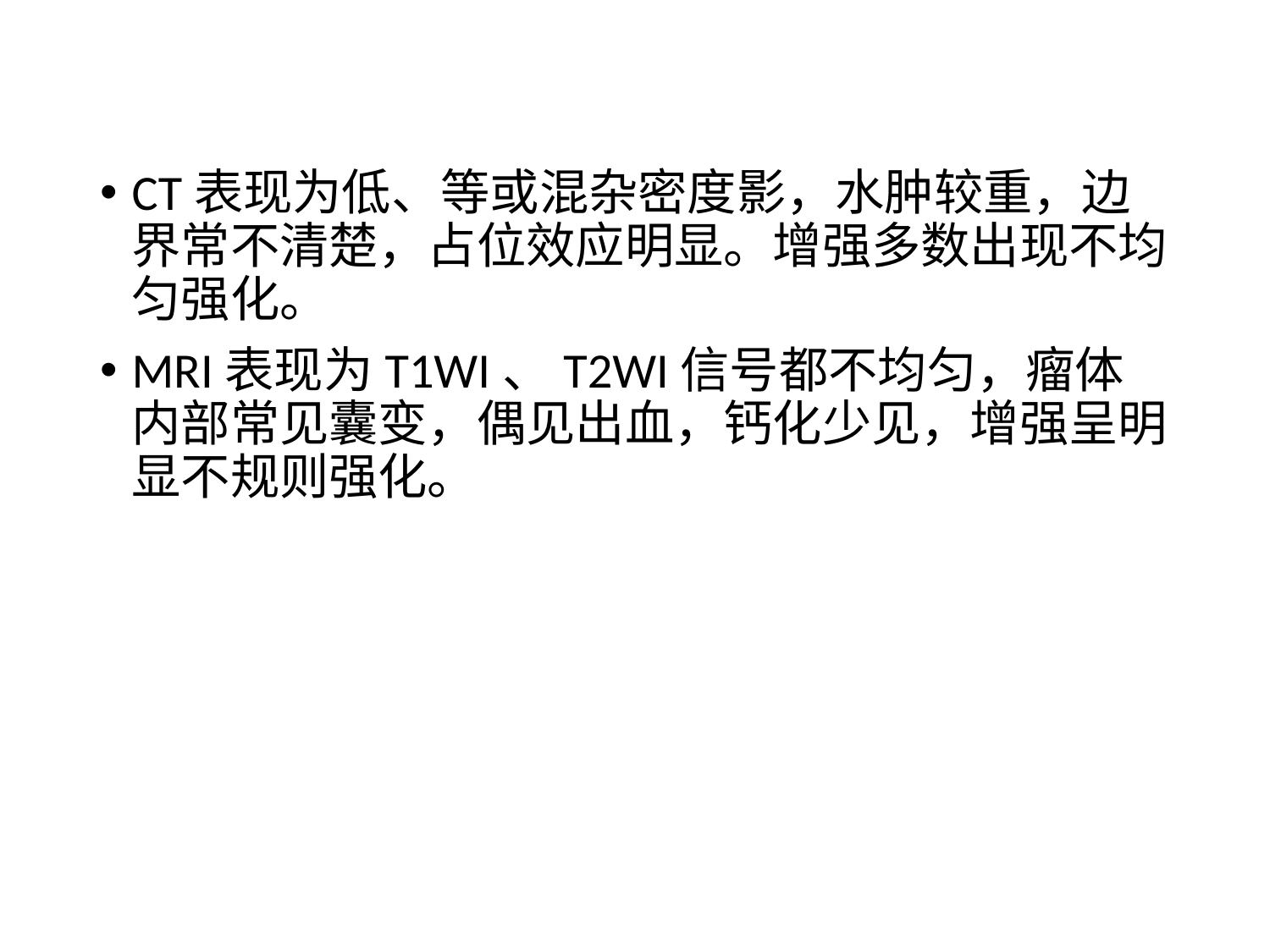

CT表现为低、等或混杂密度影，水肿较重，边界常不清楚，占位效应明显。增强多数出现不均匀强化。
MRI表现为T1WI、T2WI信号都不均匀，瘤体内部常见囊变，偶见出血，钙化少见，增强呈明显不规则强化。